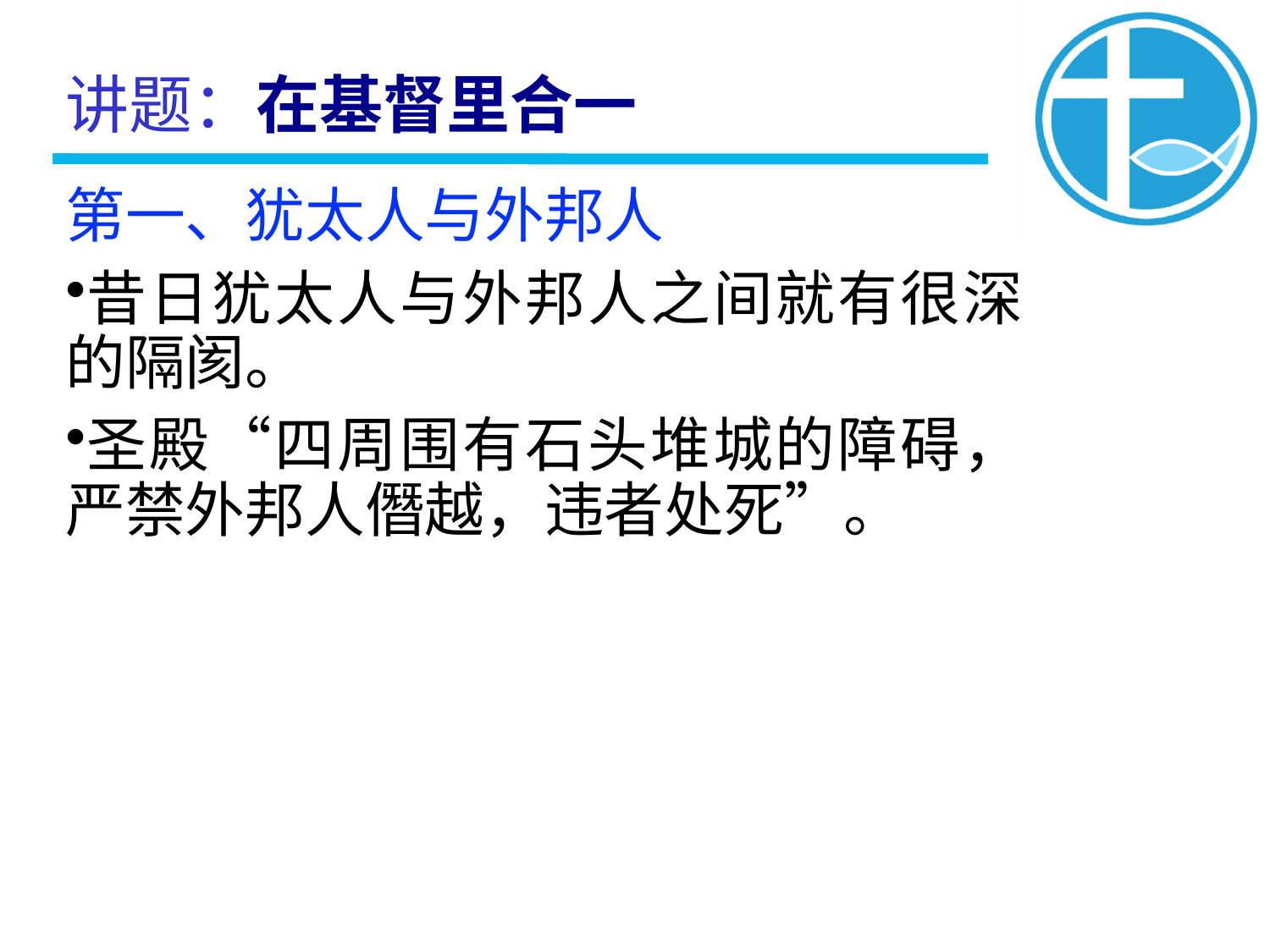

讲题：在基督里合一
第一、犹太人与外邦人
昔日犹太人与外邦人之间就有很深的隔阂。
圣殿“四周围有石头堆城的障碍，严禁外邦人僭越，违者处死”。